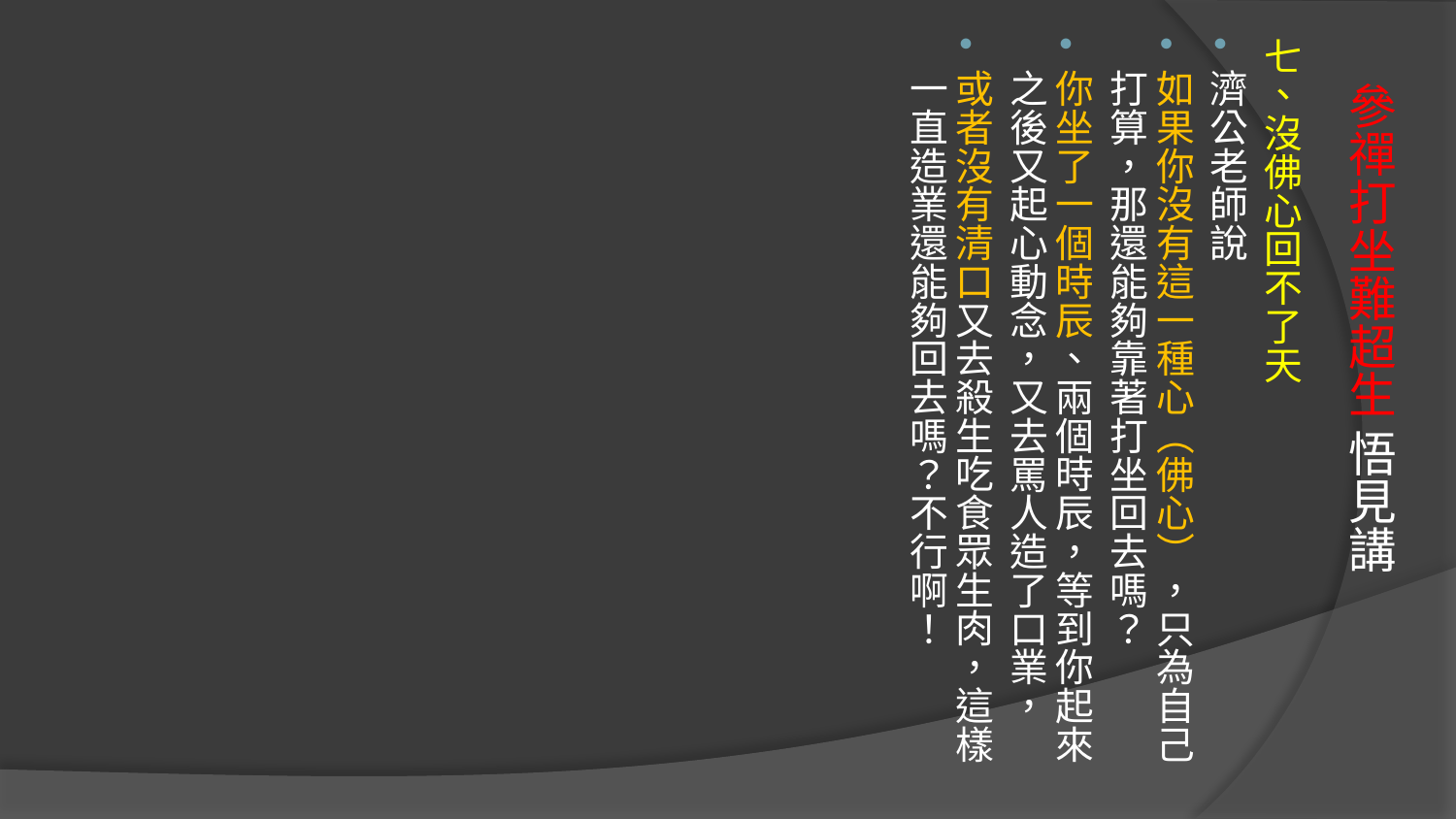

七、沒佛心回不了天
濟公老師說
如果你沒有這一種心（佛心），只為自己打算，那還能夠靠著打坐回去嗎？
你坐了一個時辰、兩個時辰，等到你起來之後又起心動念，又去罵人造了口業，
或者沒有清口又去殺生吃食眾生肉，這樣一直造業還能夠回去嗎？不行啊！

# 參禪打坐難超生 悟見講